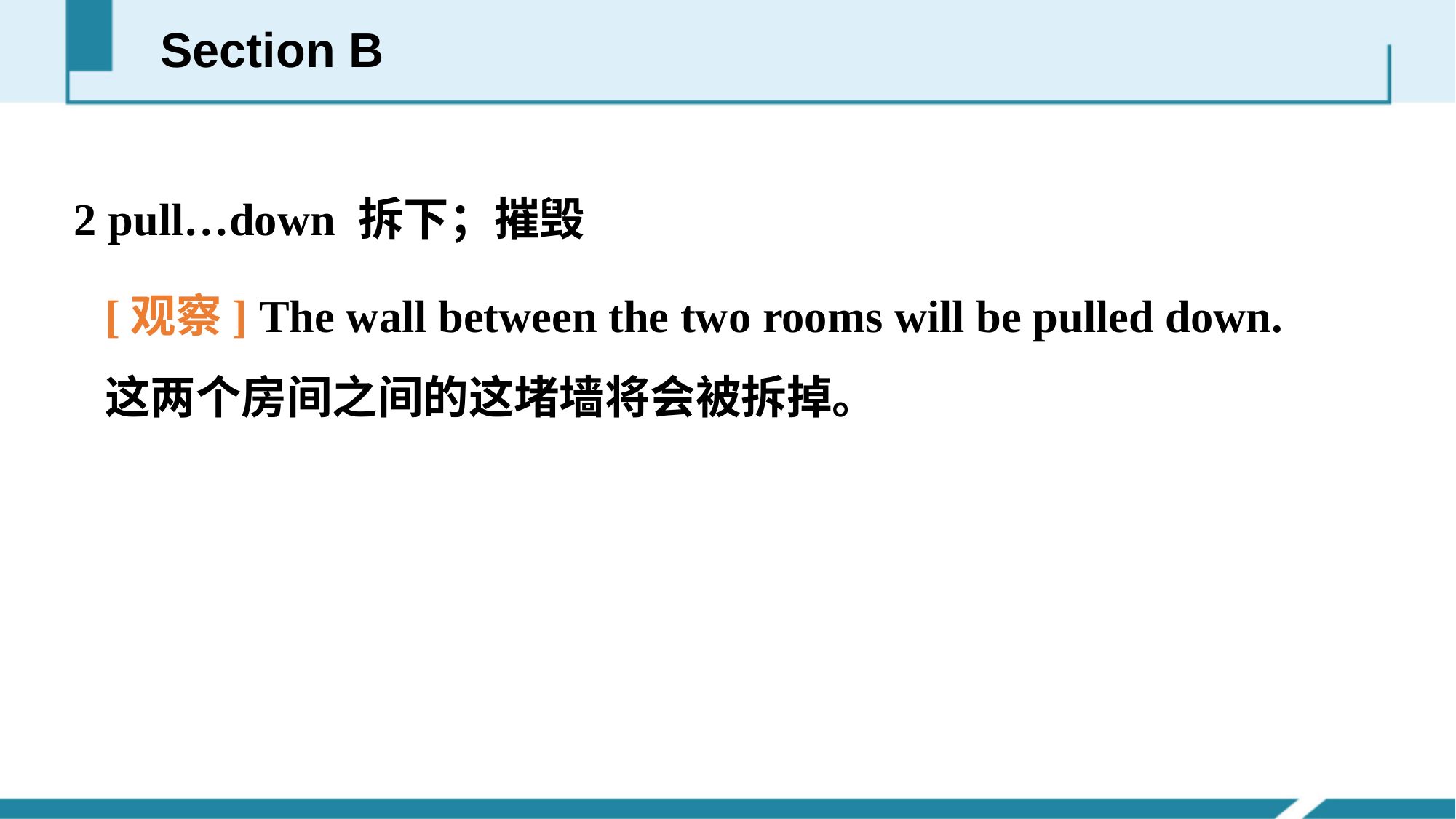

Section B
2 pull…down 拆下；摧毁
[观察] The wall between the two rooms will be pulled down.
这两个房间之间的这堵墙将会被拆掉。